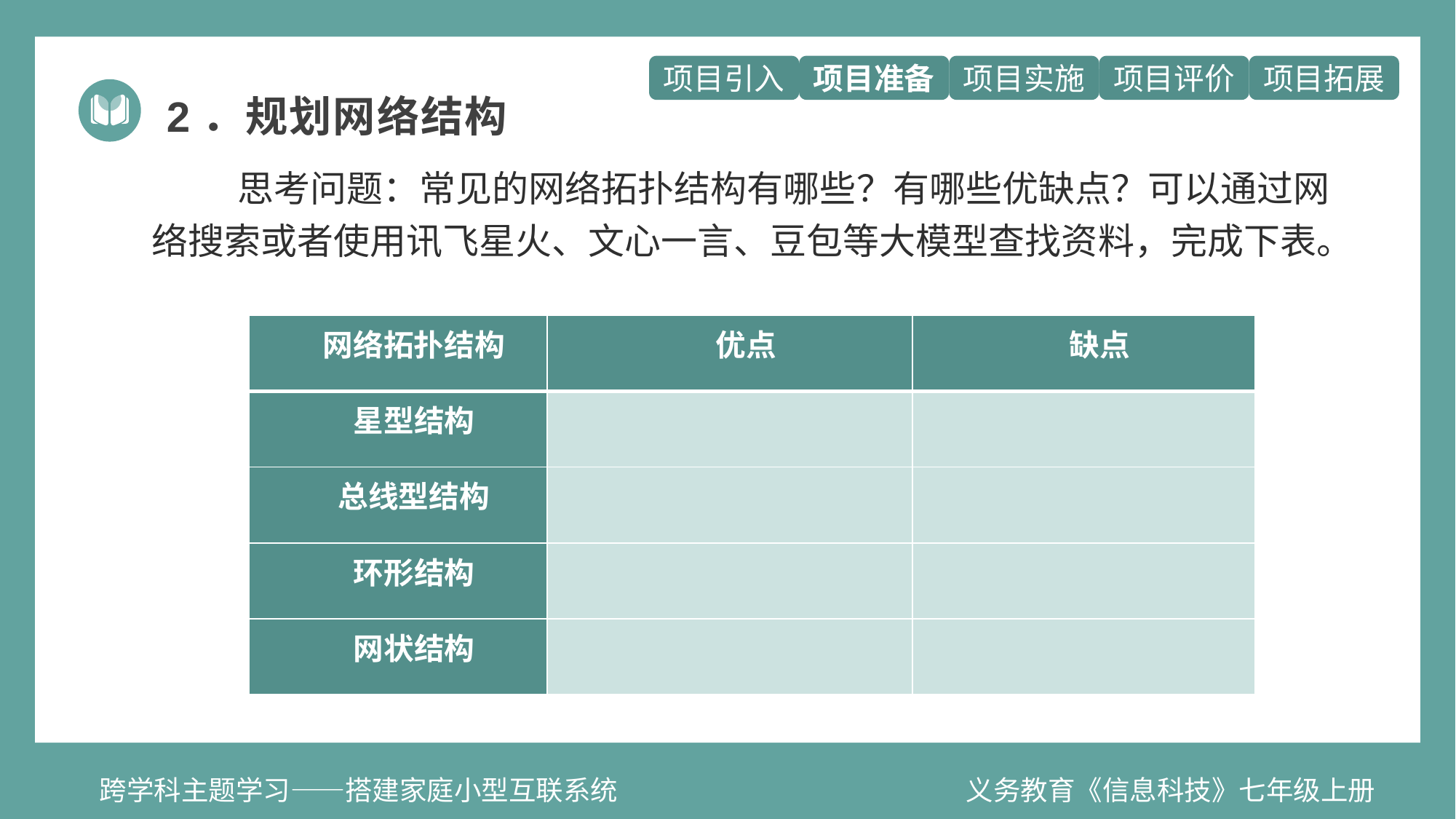

2．规划网络结构
思考问题：常见的网络拓扑结构有哪些？有哪些优缺点？可以通过网络搜索或者使用讯飞星火、文心一言、豆包等大模型查找资料，完成下表。
| 网络拓扑结构 | 优点 | 缺点 |
| --- | --- | --- |
| 星型结构 |  |  |
| 总线型结构 |  |  |
| 环形结构 |  |  |
| 网状结构 |  |  |